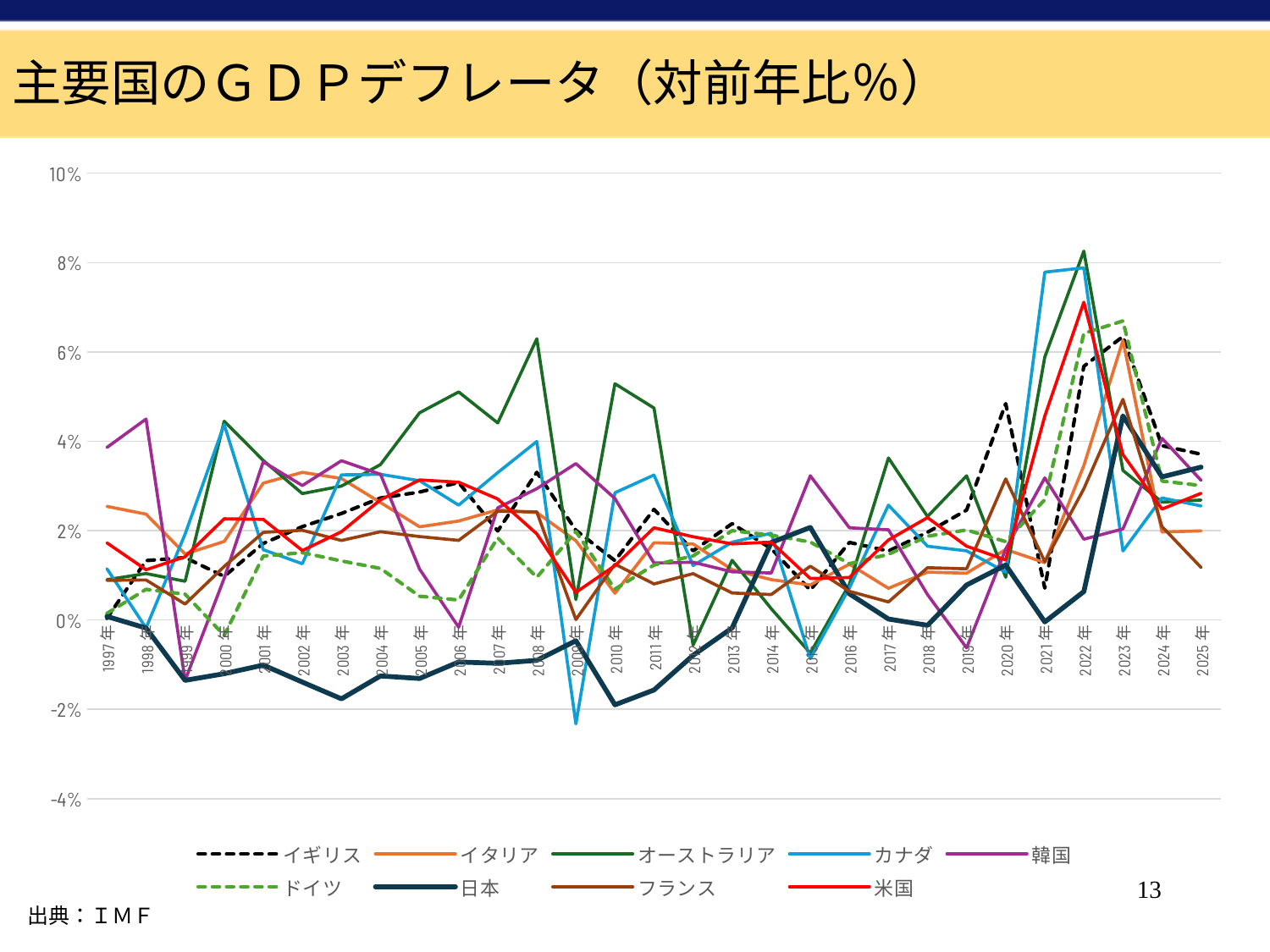

主要国のＧＤＰデフレータ（対前年比％）

### Chart

| Category | イギリス | イタリア | オーストラリア | カナダ | 韓国 | ドイツ | 日本 | フランス | 米国 |
|---|---|---|---|---|---|---|---|---|---|
| 1997年 | 0.00036449126132187537 | 0.025436662709852342 | 0.00902495133604675 | 0.011475385372987201 | 0.03861934639270714 | 0.0014619098712445044 | 0.0007979844168886085 | 0.008856088560885489 | 0.017252508655595467 |
| 1998年 | 0.013280865715691093 | 0.023693191214276155 | 0.01039109084531753 | -0.0017851346965270798 | 0.04497663551401865 | 0.00685692857812481 | -0.0018097115212327708 | 0.008954455552846241 | 0.01123449668301113 |
| 1999年 | 0.013951815893563424 | 0.014759226352194732 | 0.008656975482751017 | 0.019228211229511905 | -0.013518284251713641 | 0.005772735132546725 | -0.013507691755371698 | 0.003558049920111772 | 0.014147378028779745 |
| 2000年 | 0.009752464713809417 | 0.017569249471764747 | 0.04450515175632952 | 0.043748731185290435 | 0.009334506359691463 | -0.003451696092045209 | -0.012027694631208341 | 0.011974205287380801 | 0.022654722898004298 |
| 2001年 | 0.017121483510694313 | 0.030634884514734173 | 0.03570987272951931 | 0.015726809208241432 | 0.0354119576297478 | 0.014292539214905586 | -0.010092917460931328 | 0.019606287761604557 | 0.02252413299964262 |
| 2002年 | 0.020890523298976227 | 0.03304998206055276 | 0.028294758609719306 | 0.012583605750160709 | 0.030091601746425667 | 0.015059334563200855 | -0.013907623610400544 | 0.02007209356603834 | 0.015532544378698221 |
| 2003年 | 0.023845360301703034 | 0.03167203216628134 | 0.029971961713235906 | 0.03248639083627136 | 0.03565343860378167 | 0.01321182748575711 | -0.017650943396226415 | 0.017795856107791996 | 0.019744421638085097 |
| 2004年 | 0.027303810640722848 | 0.026297389683032968 | 0.03478832253825215 | 0.03261552148202407 | 0.03260709652396021 | 0.011525691096212931 | -0.012522928290869983 | 0.019745222929936412 | 0.026894008259096713 |
| 2005年 | 0.02863620284914936 | 0.02084200698938976 | 0.04637323560361395 | 0.03116725158053435 | 0.011372025852578238 | 0.005307308238904351 | -0.013099927060539862 | 0.01866480508505708 | 0.03134919129456093 |
| 2006年 | 0.030762016412661186 | 0.022159055799295446 | 0.051045531782085485 | 0.025716005848456236 | -0.0016264327335595574 | 0.004466128729592844 | -0.009401052444864888 | 0.01781785392245272 | 0.030849968120064908 |
| 2007年 | 0.01992629998635187 | 0.02466508681143309 | 0.044112309874954514 | 0.03298914736110792 | 0.02510326073013691 | 0.018370447865291517 | -0.009699176316103508 | 0.024321674521894154 | 0.02708392806166149 |
| 2008年 | 0.03305232169142247 | 0.02404776513900031 | 0.06294634392972243 | 0.03996010946704387 | 0.02939373083901642 | 0.009551530568566946 | -0.009040773890245046 | 0.024205452281009343 | 0.019270634286442156 |
| 2009年 | 0.020077720207253735 | 0.017733274952181244 | 0.004563291515548018 | -0.023248812470729963 | 0.035021394534668904 | 0.019794543780588203 | -0.0046528601404981496 | 9.007487473966513e-05 | 0.006169543135672972 |
| 2010年 | 0.013276895943562739 | 0.00597792244551365 | 0.05288312149505048 | 0.02848271059511176 | 0.02718891303071236 | 0.006901712955263539 | -0.018993787554740793 | 0.012496763225741336 | 0.01215050363611736 |
| 2011年 | 0.024771638632059556 | 0.017286979618020837 | 0.04744438354624281 | 0.0324446121742219 | 0.012748685113194602 | 0.012304897183912589 | -0.015665715027251448 | 0.00806155693683075 | 0.02062879328811129 |
| 2012年 | 0.01547659487736941 | 0.01701534478752964 | -0.005621670937705381 | 0.012180831048755447 | 0.012915608241603094 | 0.014334661911754365 | -0.007910057374282853 | 0.010368638178649414 | 0.018615887452039237 |
| 2013年 | 0.021569834345813277 | 0.011258933719146658 | 0.0133578001457213 | 0.017408760674682444 | 0.010778096055462205 | 0.019980238062411004 | -0.0017753492228860246 | 0.006037249721609683 | 0.01702008928571419 |
| 2014年 | 0.015953684541429647 | 0.009025193089649441 | 0.0025298253089049982 | 0.01941808387359445 | 0.010508788567143545 | 0.018980568853843804 | 0.017337777825110035 | 0.0056971709476838495 | 0.01742112482853231 |
| 2015年 | 0.006691248517353587 | 0.00783573735887666 | -0.007424230350359884 | -0.008684342580929205 | 0.03228974563231812 | 0.017444174220650144 | 0.02071665602395134 | 0.012031162328973943 | 0.009282210306883254 |
| 2016年 | 0.017353329149750962 | 0.012482017432512427 | 0.007988225061885235 | 0.007179826237874387 | 0.02062411467472902 | 0.012581759707946727 | 0.005856049884109593 | 0.006418526297832461 | 0.009505117349664971 |
| 2017年 | 0.01543341977391166 | 0.007093902795770823 | 0.03626612860404599 | 0.02570414589615777 | 0.0201866409802276 | 0.01468947165114387 | 0.00021411747912347678 | 0.004036316252264527 | 0.01790494803595233 |
| 2018年 | 0.019624615689774805 | 0.010705949478707621 | 0.02316048370567758 | 0.016510000000000025 | 0.005665089646490262 | 0.01873843388145735 | -0.0011926848661543143 | 0.01170152151433923 | 0.022909999999999986 |
| 2019年 | 0.024608800320984336 | 0.010469377072064079 | 0.032276642628205066 | 0.015464678163520373 | -0.006238895170408654 | 0.02013764181986155 | 0.007828048295077661 | 0.011451456462563847 | 0.016501940542178684 |
| 2020年 | 0.04842709829004055 | 0.01577498552520651 | 0.009545178896300799 | 0.010704978541604238 | 0.015867855909303286 | 0.017532077698749537 | 0.01229391987685835 | 0.031583506047576426 | 0.013445022552630803 |
| 2021年 | 0.00711925027164062 | 0.012830000000000119 | 0.058844023691387415 | 0.07785062495207429 | 0.031809999999999894 | 0.026939999999999964 | -0.0004401672635601095 | 0.01304426052536889 | 0.04563614450971287 |
| 2022年 | 0.05678740405255067 | 0.034556638330223155 | 0.08255517104442034 | 0.07882614495331253 | 0.01807503319409598 | 0.0641614894735818 | 0.006355211273243899 | 0.029383615033202082 | 0.07112518831793513 |
| 2023年 | 0.063445136865389 | 0.06259603179905127 | 0.03347622391548155 | 0.015447516362497415 | 0.02038154713173257 | 0.06693630299314623 | 0.04568734896024984 | 0.04938318939488351 | 0.037001262465790496 |
| 2024年 | 0.039020000000000055 | 0.019687090226509385 | 0.026398255666548298 | 0.02732409000876701 | 0.040667245095020954 | 0.031098303572960173 | 0.03203134659096318 | 0.020898985193507302 | 0.024822289402729014 |
| 2025年 | 0.03711189390002123 | 0.019941162999630002 | 0.026855584538771682 | 0.02553060353683012 | 0.03126064583221266 | 0.03009382486026091 | 0.03422568308528784 | 0.01174765360079455 | 0.02836687183085118 |
13
出典：ＩＭＦ